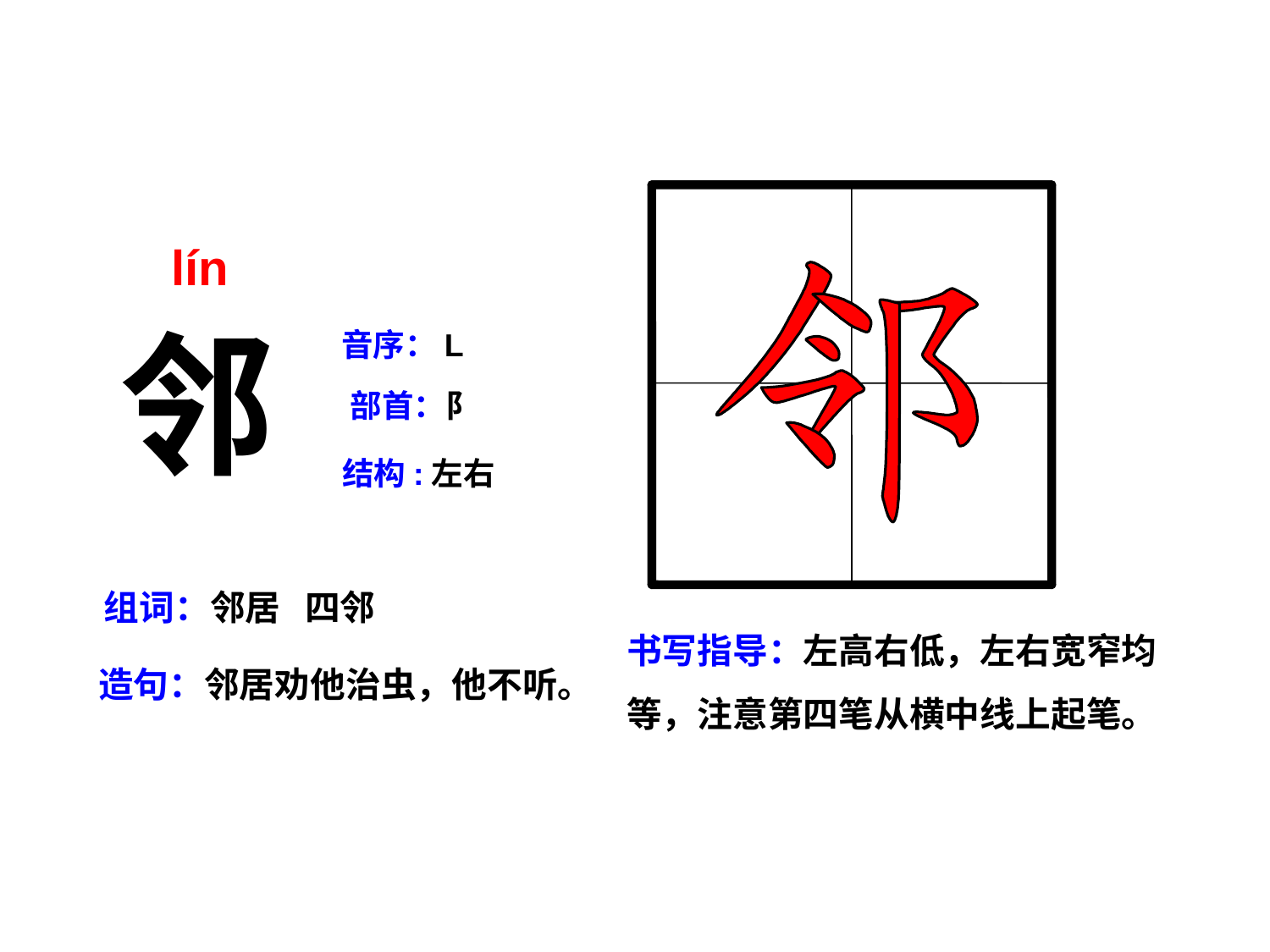

lín

邻
音序：L

部首：阝

结构:左右
组词：邻居   四邻
书写指导：左高右低，左右宽窄均等，注意第四笔从横中线上起笔。
造句：邻居劝他治虫，他不听。